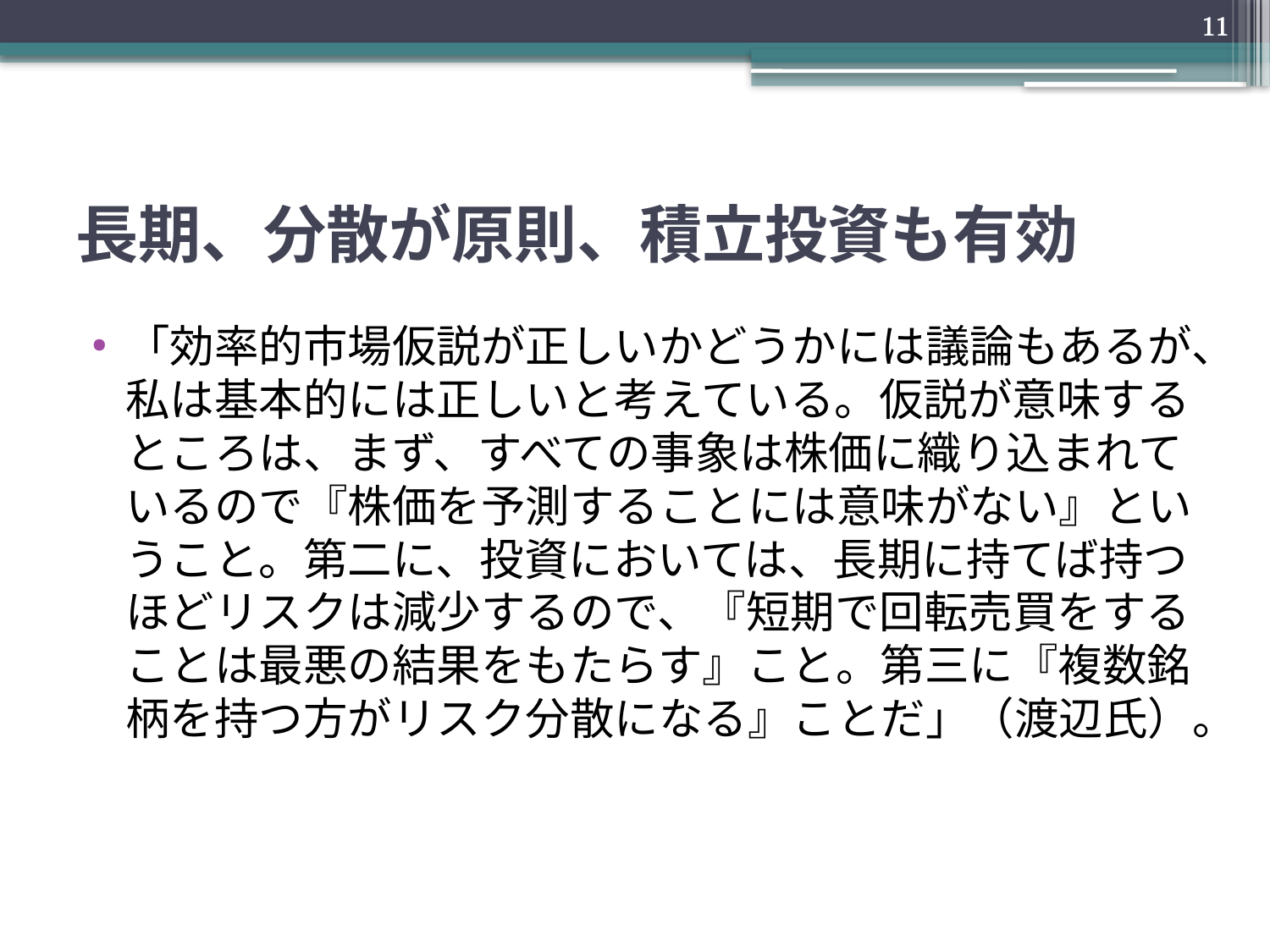

11
# 長期、分散が原則、積立投資も有効
「効率的市場仮説が正しいかどうかには議論もあるが、私は基本的には正しいと考えている。仮説が意味するところは、まず、すべての事象は株価に織り込まれているので『株価を予測することには意味がない』ということ。第二に、投資においては、長期に持てば持つほどリスクは減少するので、『短期で回転売買をすることは最悪の結果をもたらす』こと。第三に『複数銘柄を持つ方がリスク分散になる』ことだ」（渡辺氏）。